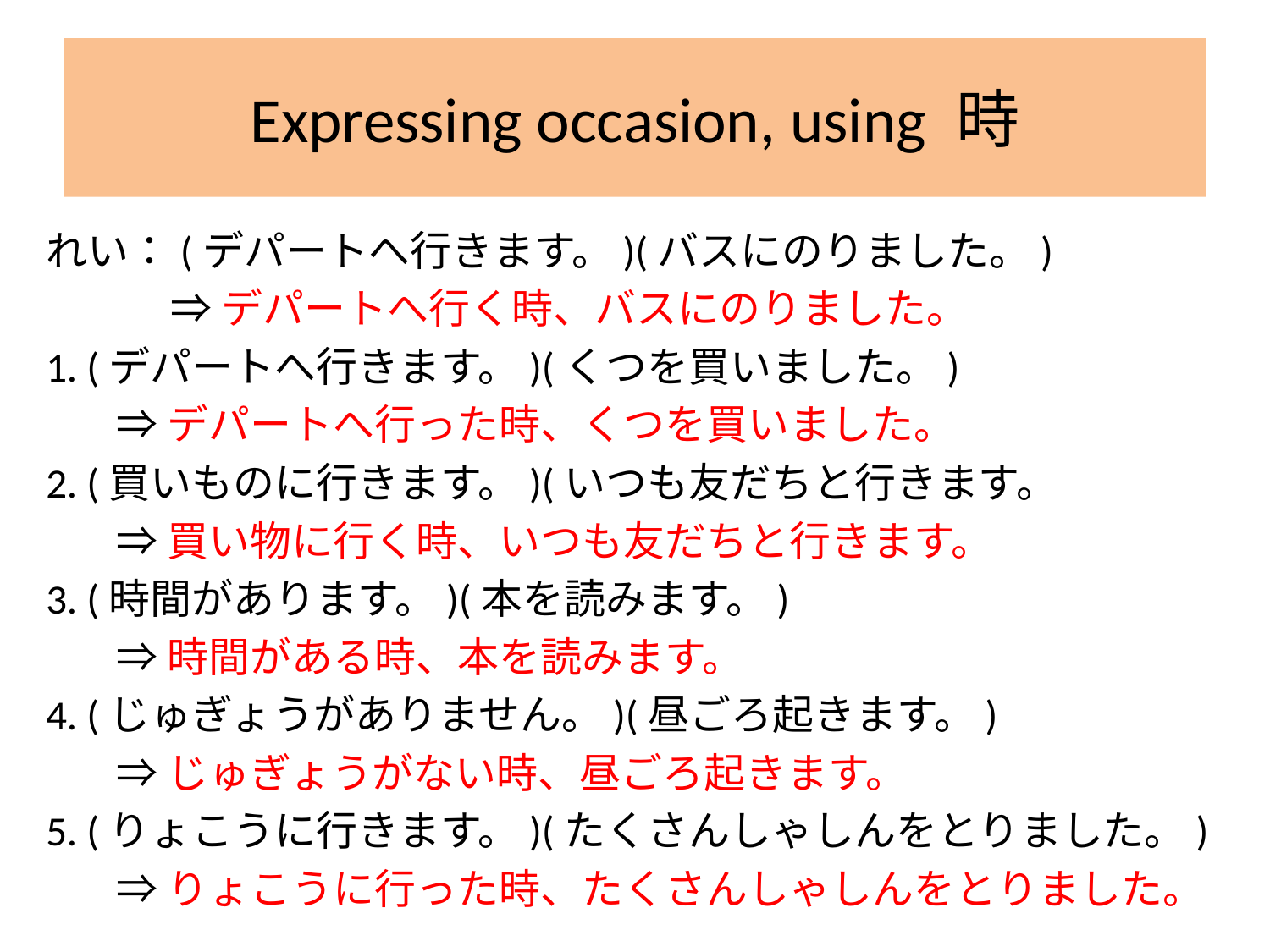

# Expressing occasion, using 時
れい：(デパートへ行きます。)(バスにのりました。)
	⇒デパートへ行く時、バスにのりました。
1. (デパートへ行きます。)(くつを買いました。)
		⇒デパートへ行った時、くつを買いました。
2. (買いものに行きます。)(いつも友だちと行きます。
		⇒買い物に行く時、いつも友だちと行きます。
3. (時間があります。)(本を読みます。)
		⇒時間がある時、本を読みます。
4. (じゅぎょうがありません。)(昼ごろ起きます。)
		⇒じゅぎょうがない時、昼ごろ起きます。
5. (りょこうに行きます。)(たくさんしゃしんをとりました。)
		⇒りょこうに行った時、たくさんしゃしんをとりました。